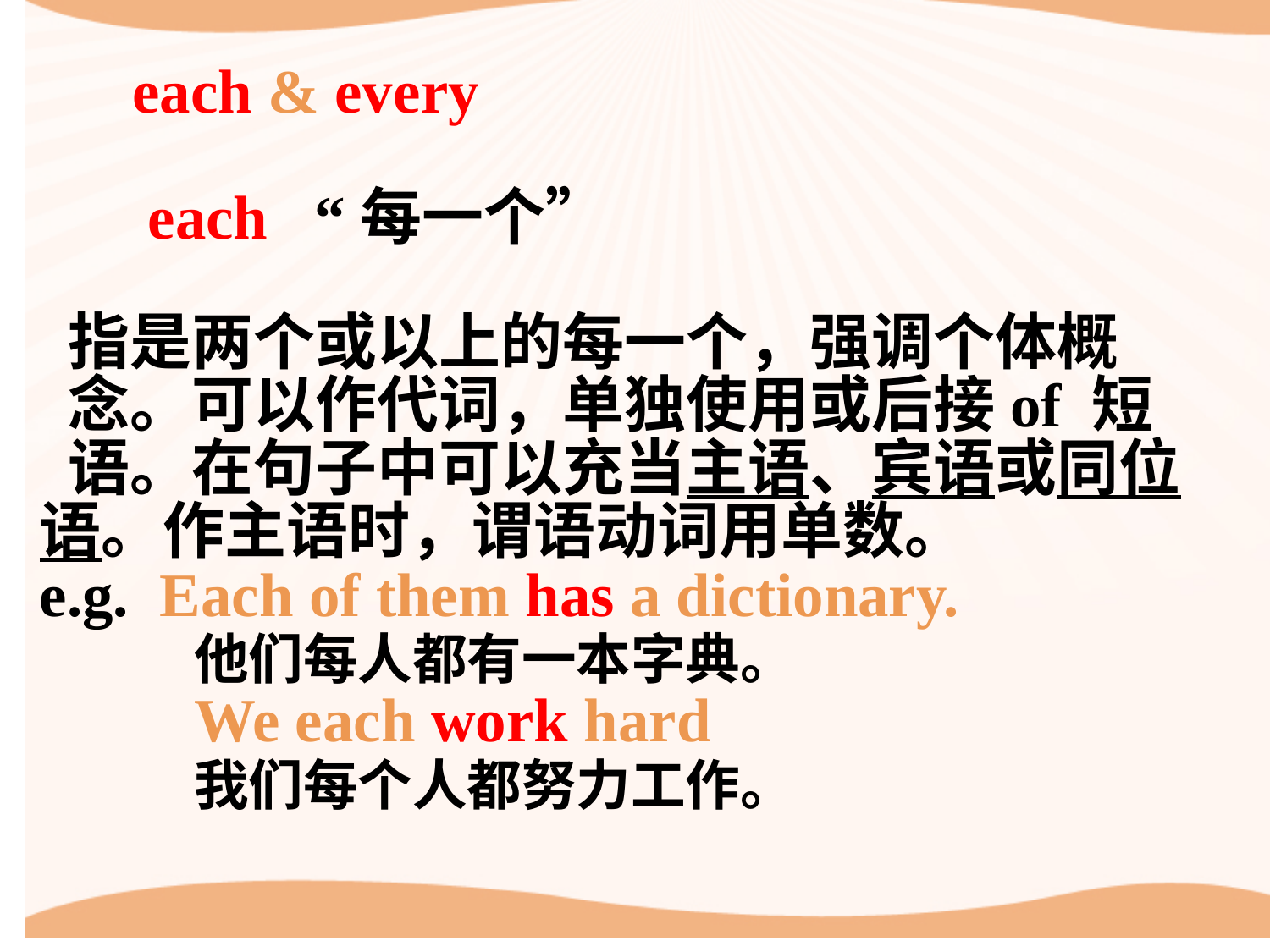

each & every

       each   “每一个”

 指是两个或以上的每一个，强调个体概
 念。可以作代词，单独使用或后接of 短
 语。在句子中可以充当主语、宾语或同位
语。作主语时，谓语动词用单数。
e.g.  Each of them has a dictionary.
          他们每人都有一本字典。
          We each work hard
          我们每个人都努力工作。